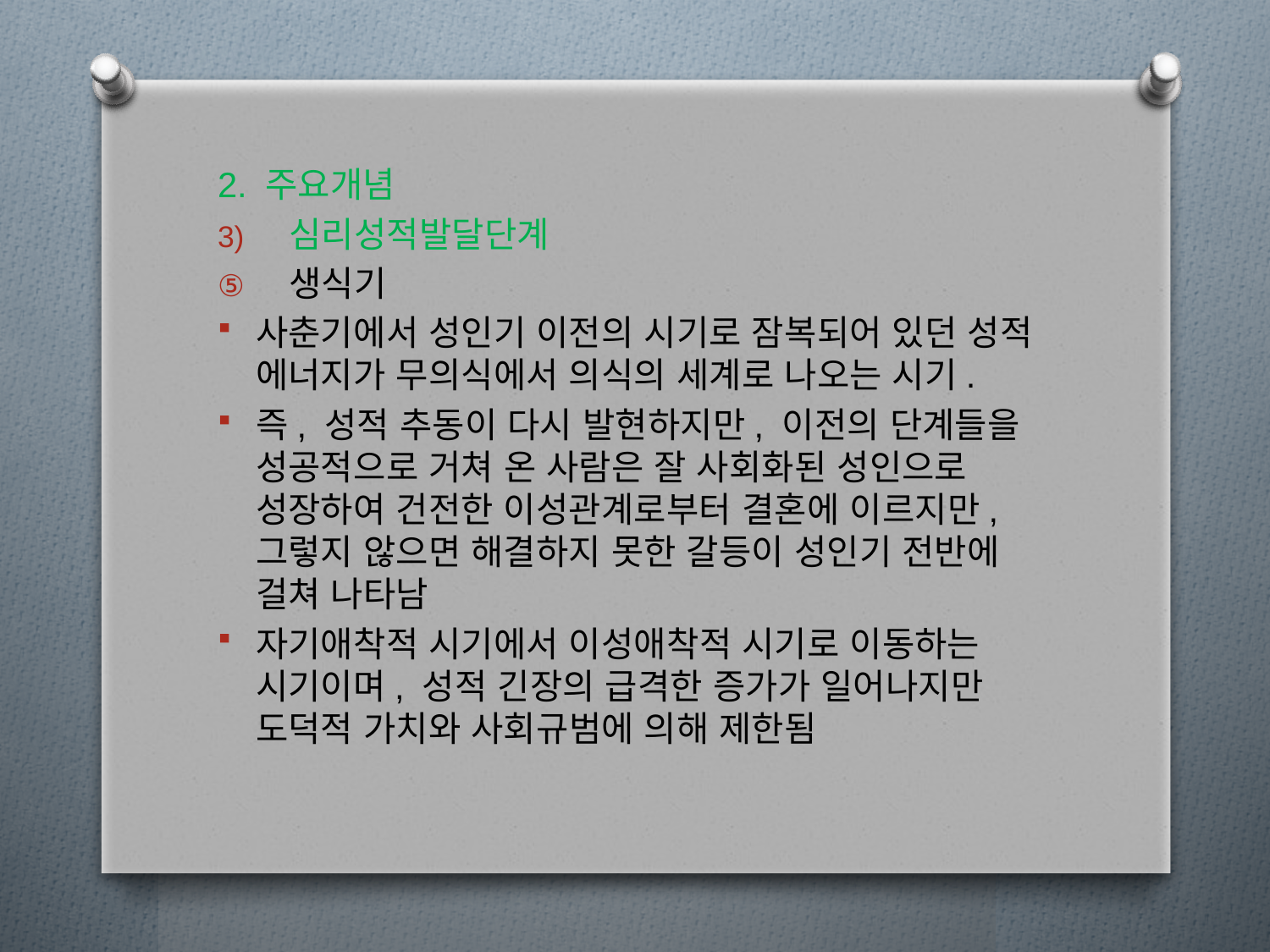

2. 주요개념
심리성적발달단계
생식기
사춘기에서 성인기 이전의 시기로 잠복되어 있던 성적 에너지가 무의식에서 의식의 세계로 나오는 시기.
즉, 성적 추동이 다시 발현하지만, 이전의 단계들을 성공적으로 거쳐 온 사람은 잘 사회화된 성인으로 성장하여 건전한 이성관계로부터 결혼에 이르지만, 그렇지 않으면 해결하지 못한 갈등이 성인기 전반에 걸쳐 나타남
자기애착적 시기에서 이성애착적 시기로 이동하는 시기이며, 성적 긴장의 급격한 증가가 일어나지만 도덕적 가치와 사회규범에 의해 제한됨